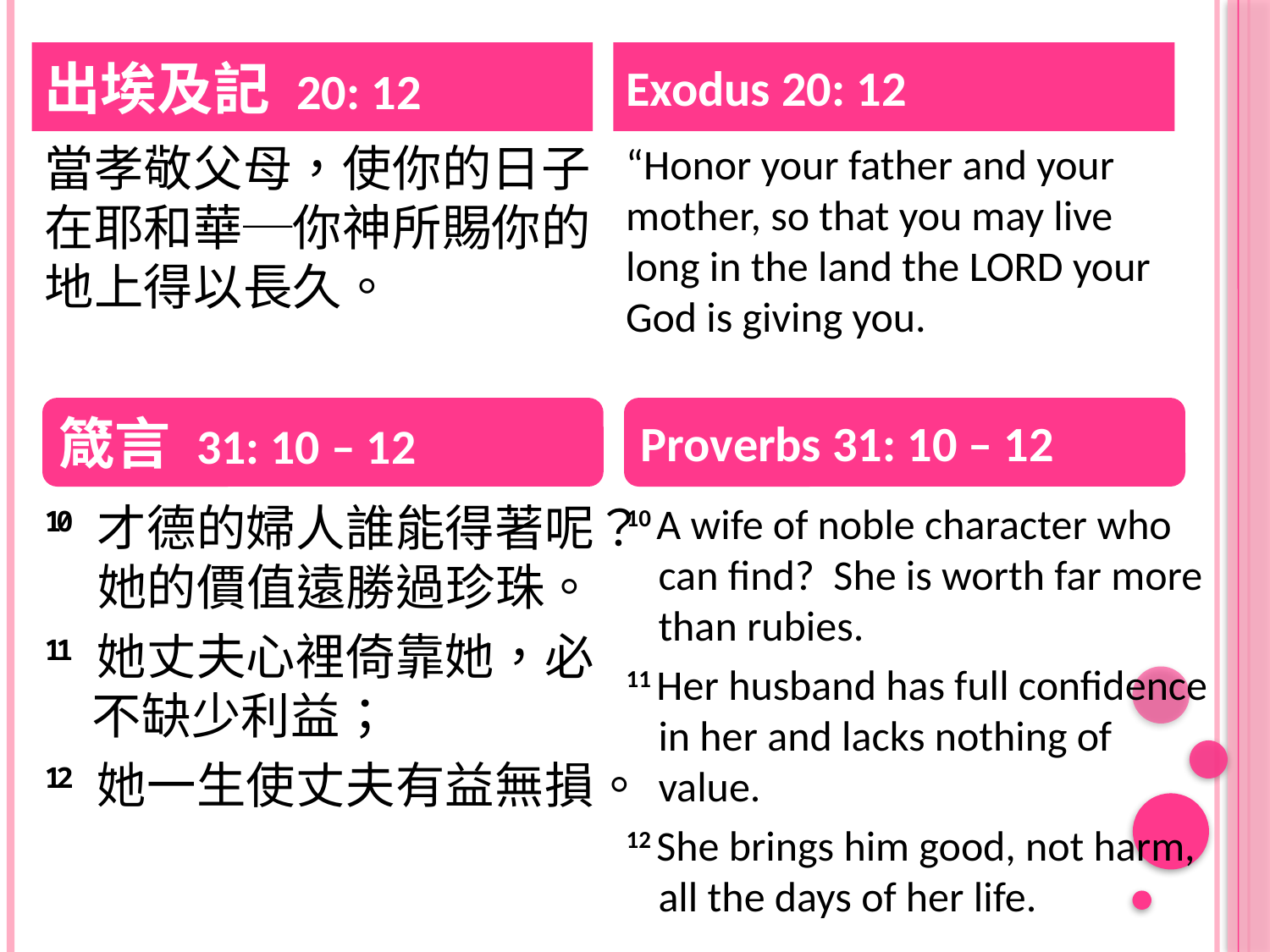

出埃及記 20: 12
Exodus 20: 12
當 孝 敬 父 母 ， 使 你 的 日 子 在 耶 和 華 ─ 你 神 所 賜 你 的 地 上 得 以 長 久 。
“Honor your father and your mother, so that you may live long in the land the Lord your God is giving you.
箴言 31: 10 – 12
Proverbs 31: 10 – 12
10 才 德 的 婦 人 誰 能 得 著 呢 ？ 她 的 價 值 遠 勝 過 珍 珠 。
11 她 丈 夫 心 裡 倚 靠 她 ， 必 不 缺 少 利 益 ；
12 她 一 生 使 丈 夫 有 益 無 損 。
10 A wife of noble character who can find?  She is worth far more than rubies.
11 Her husband has full confidence in her and lacks nothing of value.
12 She brings him good, not harm, all the days of her life.